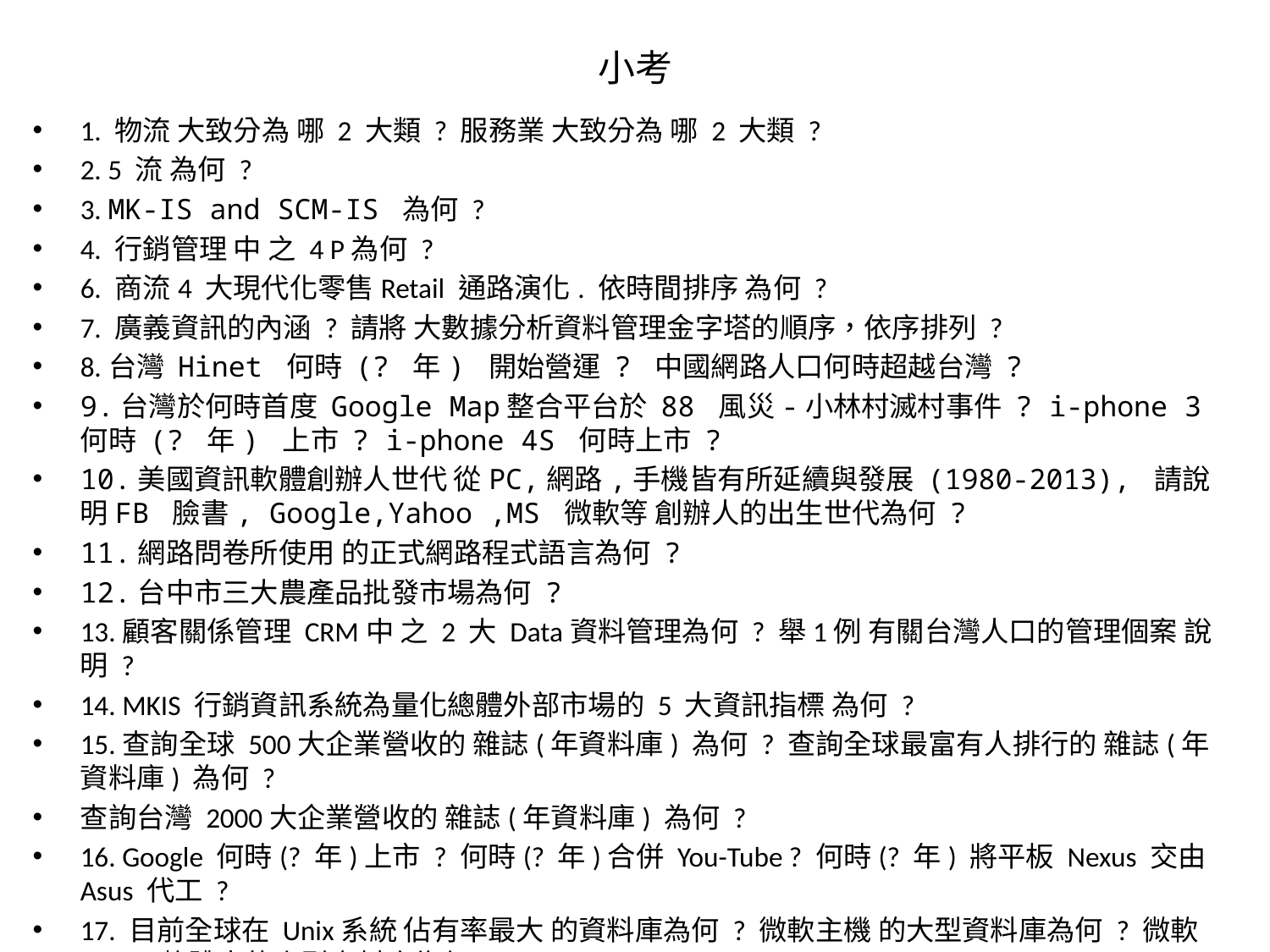

# 小考
1. 物流 大致分為 哪 2 大類 ? 服務業 大致分為 哪 2 大類 ?
2. 5 流 為何 ?
3. MK-IS and SCM-IS 為何 ?
4. 行銷管理 中 之 4 P為何 ?
6. 商流4 大現代化零售Retail 通路演化. 依時間排序 為何 ?
7. 廣義資訊的內涵 ? 請將 大數據分析資料管理金字塔的順序，依序排列 ?
8.台灣 Hinet 何時 (? 年) 開始營運 ? 中國網路人口何時超越台灣 ?
9.台灣於何時首度 Google Map整合平台於 88 風災-小林村滅村事件 ? i-phone 3 何時 (? 年) 上市 ? i-phone 4S 何時上市 ?
10.美國資訊軟體創辦人世代 從PC,網路,手機皆有所延續與發展 (1980-2013), 請說明FB 臉書, Google,Yahoo ,MS 微軟等 創辦人的出生世代為何 ?
11.網路問卷所使用 的正式網路程式語言為何 ?
12.台中市三大農產品批發市場為何 ?
13.顧客關係管理 CRM中 之 2 大 Data資料管理為何 ? 舉1例 有關台灣人口的管理個案 說明 ?
14. MKIS 行銷資訊系統為量化總體外部市場的 5 大資訊指標 為何 ?
15.查詢全球 500大企業營收的 雜誌(年資料庫) 為何 ? 查詢全球最富有人排行的 雜誌(年資料庫) 為何 ?
查詢台灣 2000大企業營收的 雜誌(年資料庫) 為何 ?
16. Google 何時(? 年)上市 ? 何時(? 年)合併 You-Tube ? 何時(? 年) 將平板 Nexus 交由 Asus 代工 ?
17. 目前全球在 Unix系統 佔有率最大 的資料庫為何 ? 微軟主機 的大型資料庫為何 ? 微軟 Office 軟體中的小型資料庫為何 ?